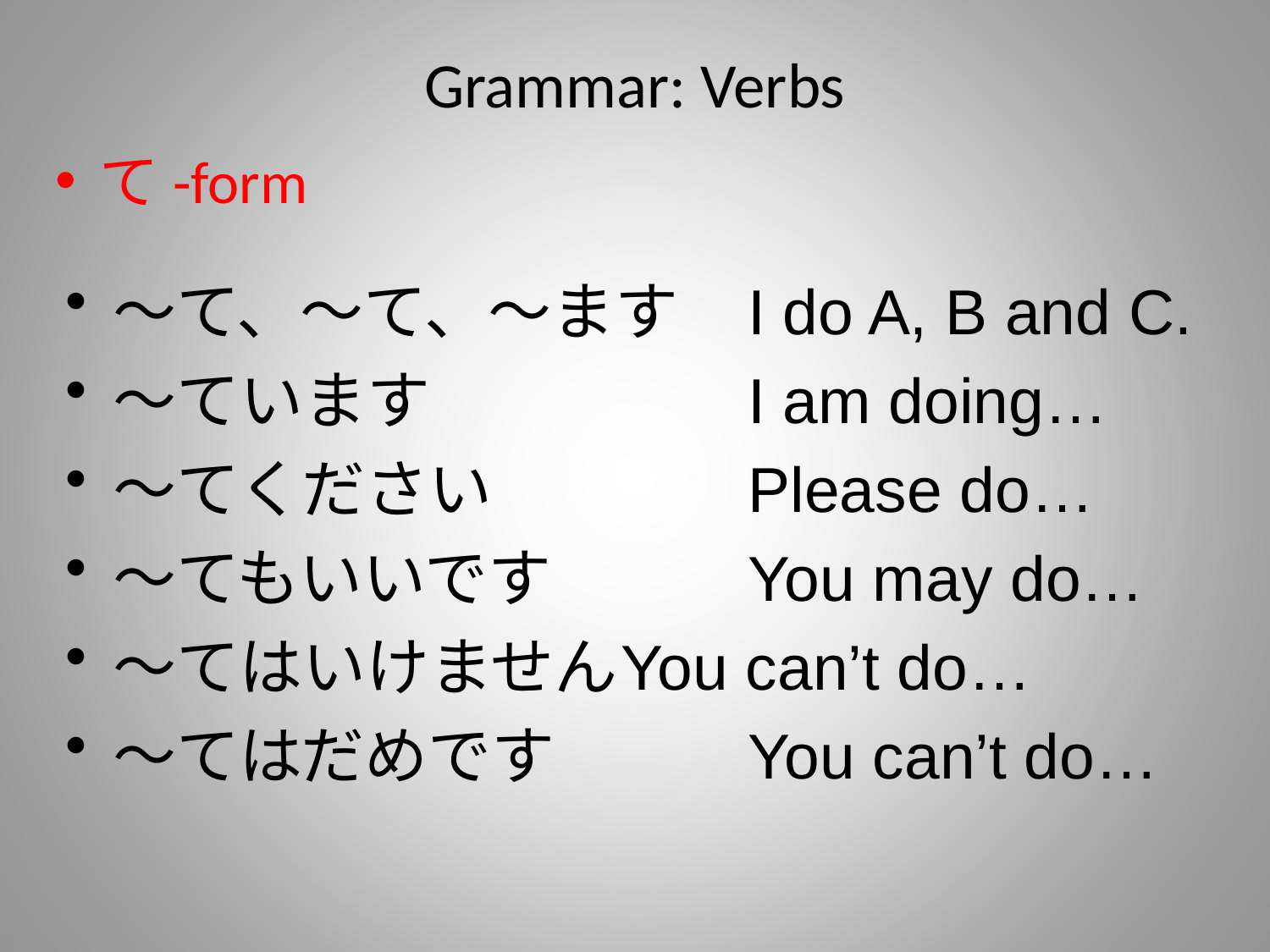

# Grammar: Verbs
て-form
～て、～て、～ます	I do A, B and C.
～ています			I am doing…
～てください			Please do…
～てもいいです		You may do…
～てはいけません	You can’t do…
～てはだめです		You can’t do…